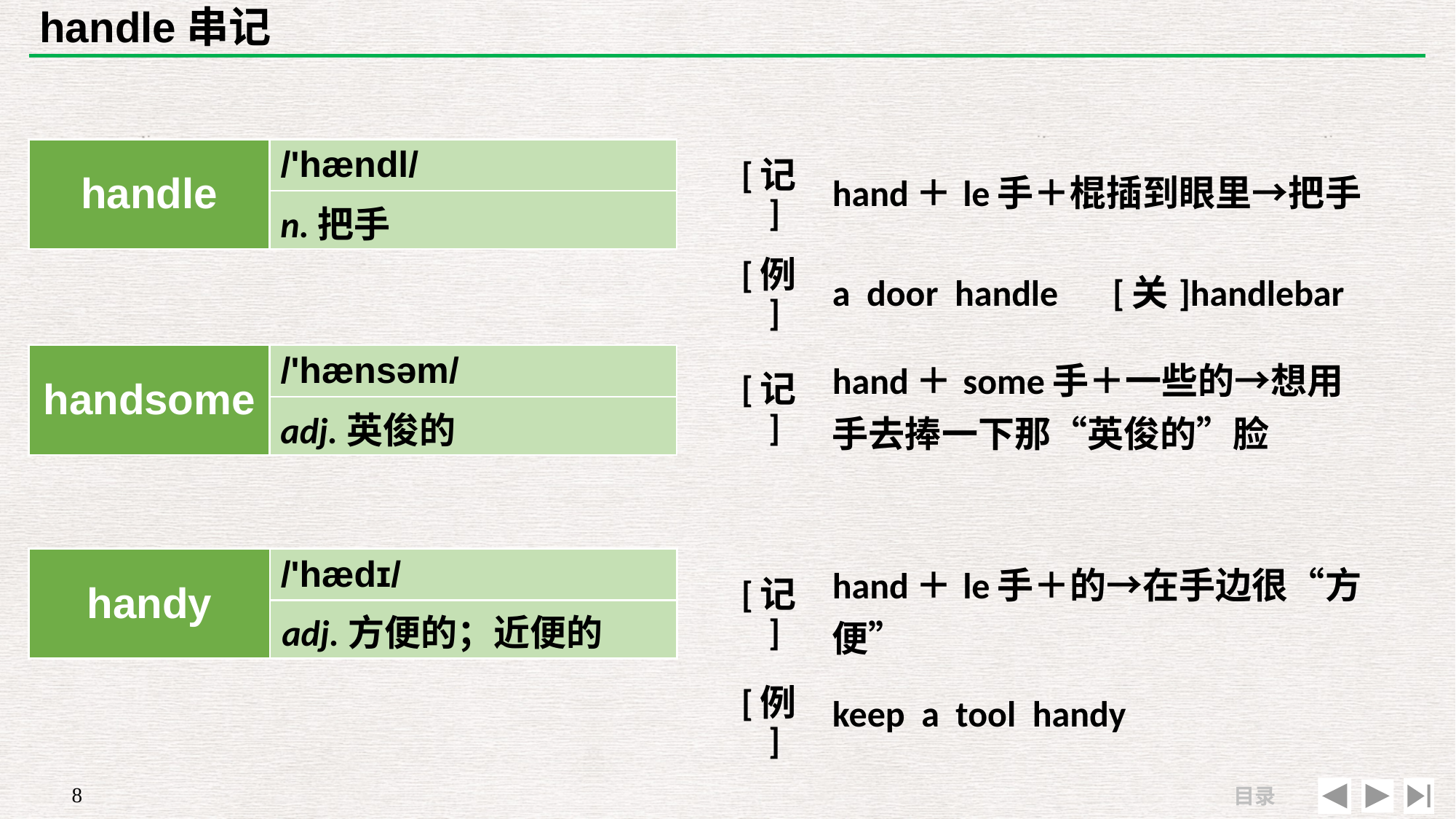

# handle串记

| handle | /'hændl/ |
| --- | --- |
|  |  |
| [记] | hand＋le手＋棍插到眼里→把手 |
| --- | --- |
| [例] | a door handle　[关]handlebar |
n.把手
| handsome | /'hænsəm/ |
| --- | --- |
|  |  |
| [记] | hand＋some手＋一些的→想用手去捧一下那“英俊的”脸 |
| --- | --- |
|  |  |
adj.英俊的
| handy | /'hædɪ/ |
| --- | --- |
|  |  |
| [记] | hand＋le手＋的→在手边很“方便” |
| --- | --- |
| [例] | keep a tool handy |
adj.方便的；近便的